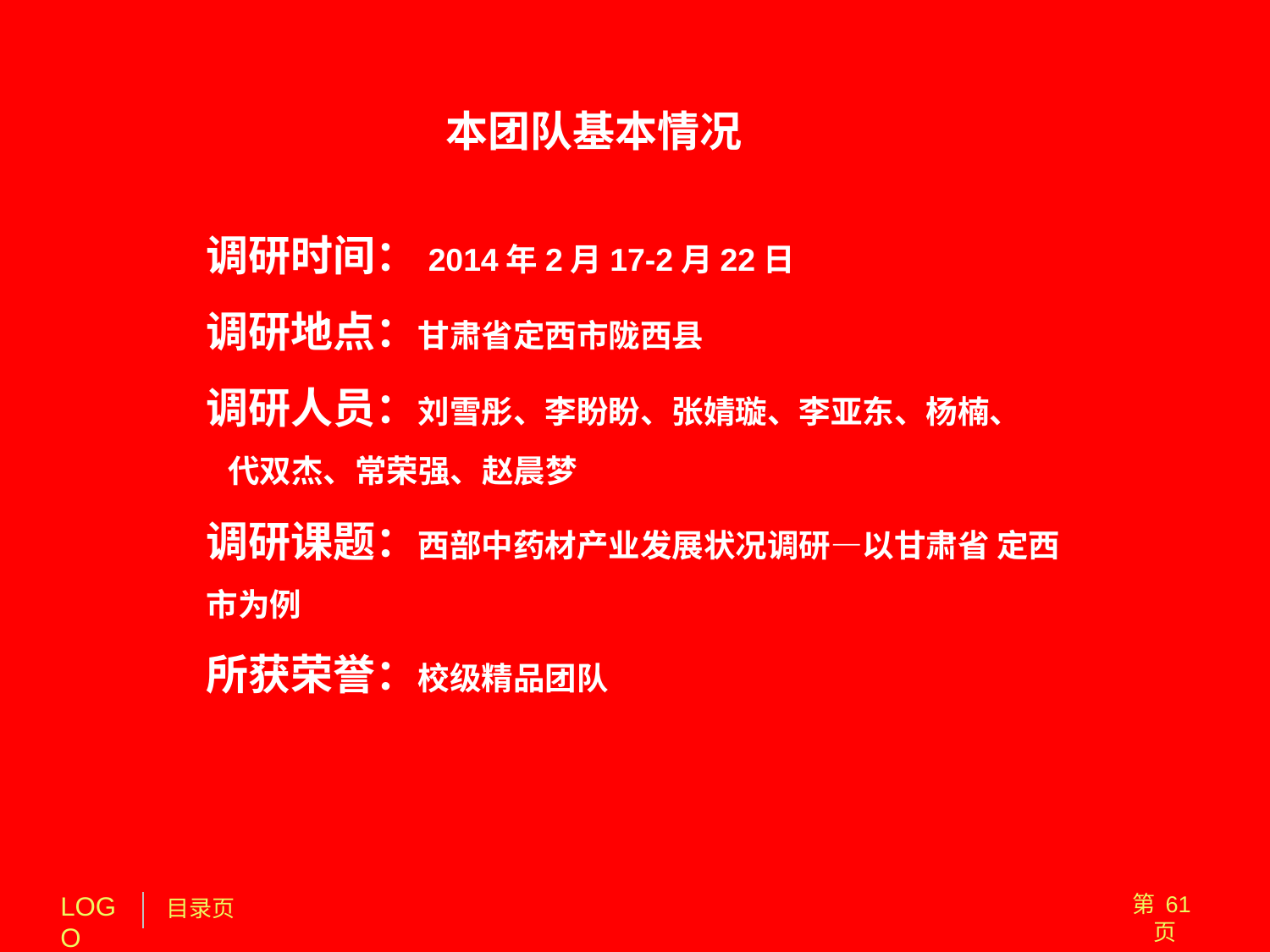

本团队基本情况

调研时间：2014年2月17-2月22日
调研地点：甘肃省定西市陇西县
调研人员：刘雪彤、李盼盼、张婧璇、李亚东、杨楠、         代双杰、常荣强、赵晨梦
调研课题：西部中药材产业发展状况调研—以甘肃省 定西市为例
所获荣誉：校级精品团队